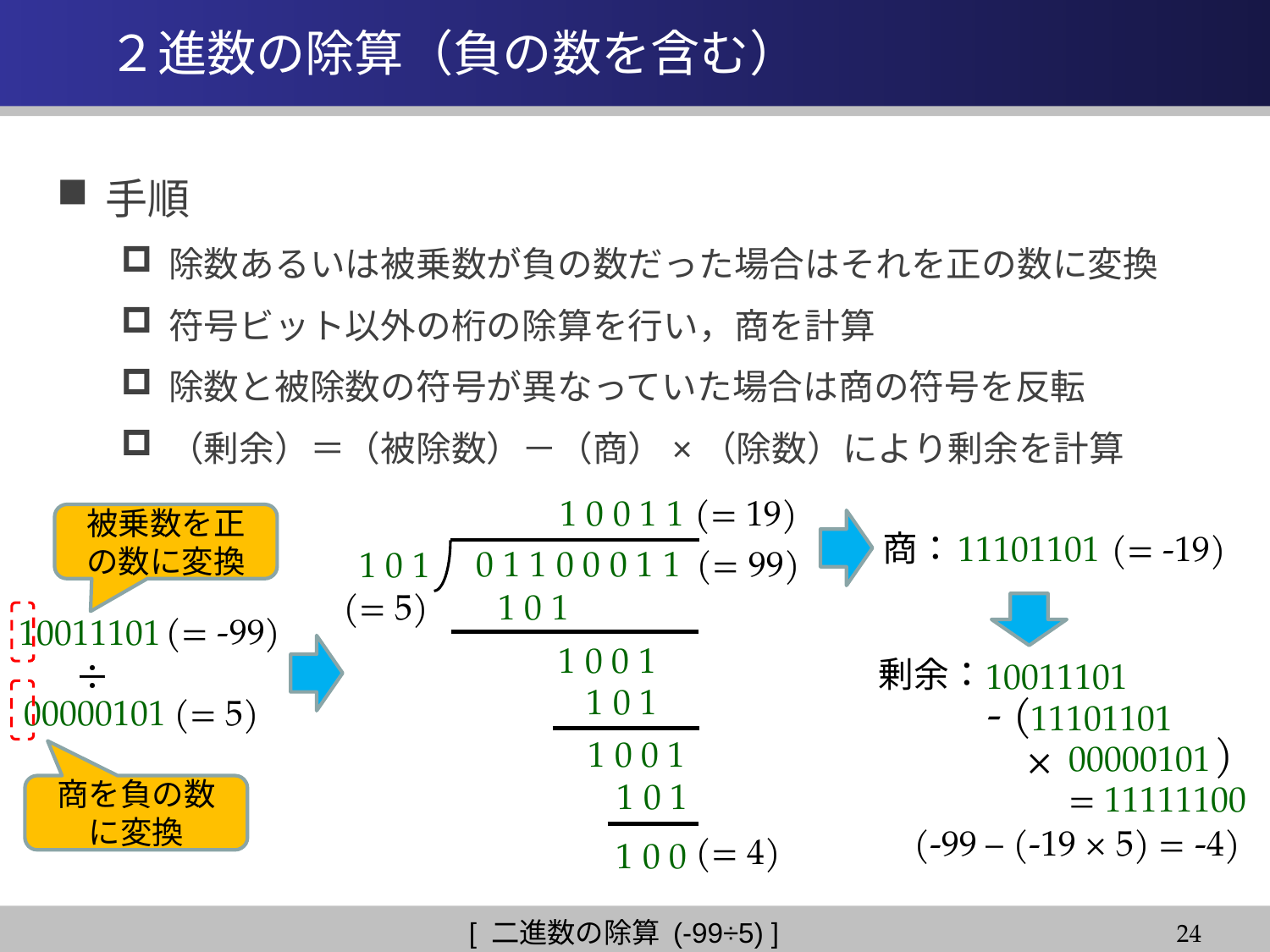

# ２進数の除算（負の数を含む）
手順
除数あるいは被乗数が負の数だった場合はそれを正の数に変換
符号ビット以外の桁の除算を行い，商を計算
除数と被除数の符号が異なっていた場合は商の符号を反転
（剰余）＝（被除数）－（商）×（除数）により剰余を計算

(= 19)
1 0 0 1 1

(= 99)
0 1 1 0 0 0 1 1
1 0 1
(= 5)
1 0 1
1 0 0 1
1 0 1
1 0 0 1
1 0 1
(= 4)
1 0 0
被乗数を正の数に変換

商：
11101101
(= -19)

(= -99)
10011101

÷
剰余：
10011101
- (
11101101
)
×
00000101
= 11111100
(-99 – (-19 × 5) = -4)

00000101
(= 5)
商を負の数に変換
[ 二進数の除算 (-99÷5) ]
24